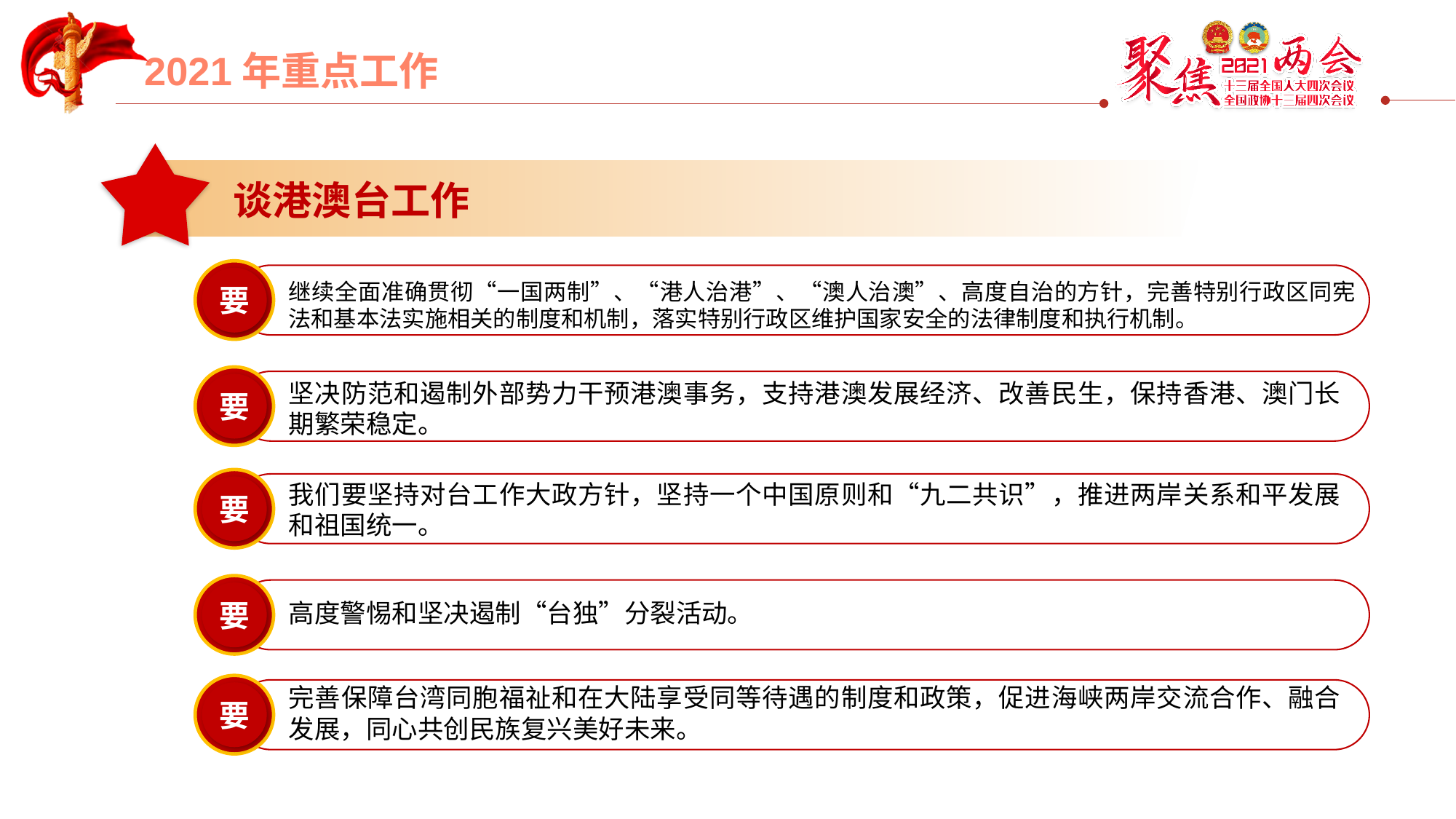

延迟符

谈港澳台工作

要

继续全面准确贯彻“一国两制”、“港人治港”、“澳人治澳”、高度自治的方针，完善特别行政区同宪法和基本法实施相关的制度和机制，落实特别行政区维护国家安全的法律制度和执行机制。

要

坚决防范和遏制外部势力干预港澳事务，支持港澳发展经济、改善民生，保持香港、澳门长期繁荣稳定。

要

我们要坚持对台工作大政方针，坚持一个中国原则和“九二共识”，推进两岸关系和平发展和祖国统一。

要

高度警惕和坚决遏制“台独”分裂活动。

要

完善保障台湾同胞福祉和在大陆享受同等待遇的制度和政策，促进海峡两岸交流合作、融合发展，同心共创民族复兴美好未来。